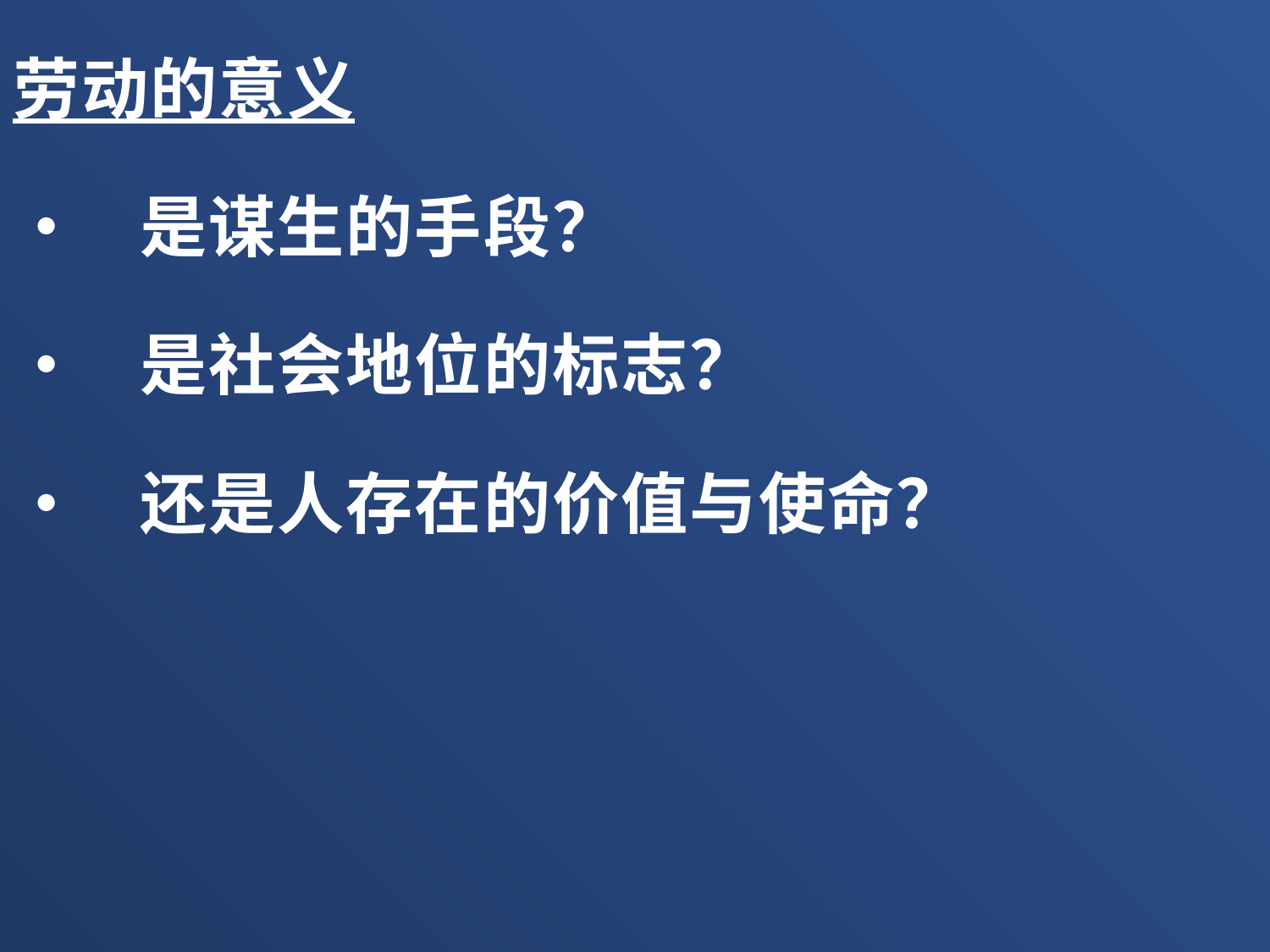

劳动的意义
•	是谋生的手段？
•	是社会地位的标志？
•	还是人存在的价值与使命？